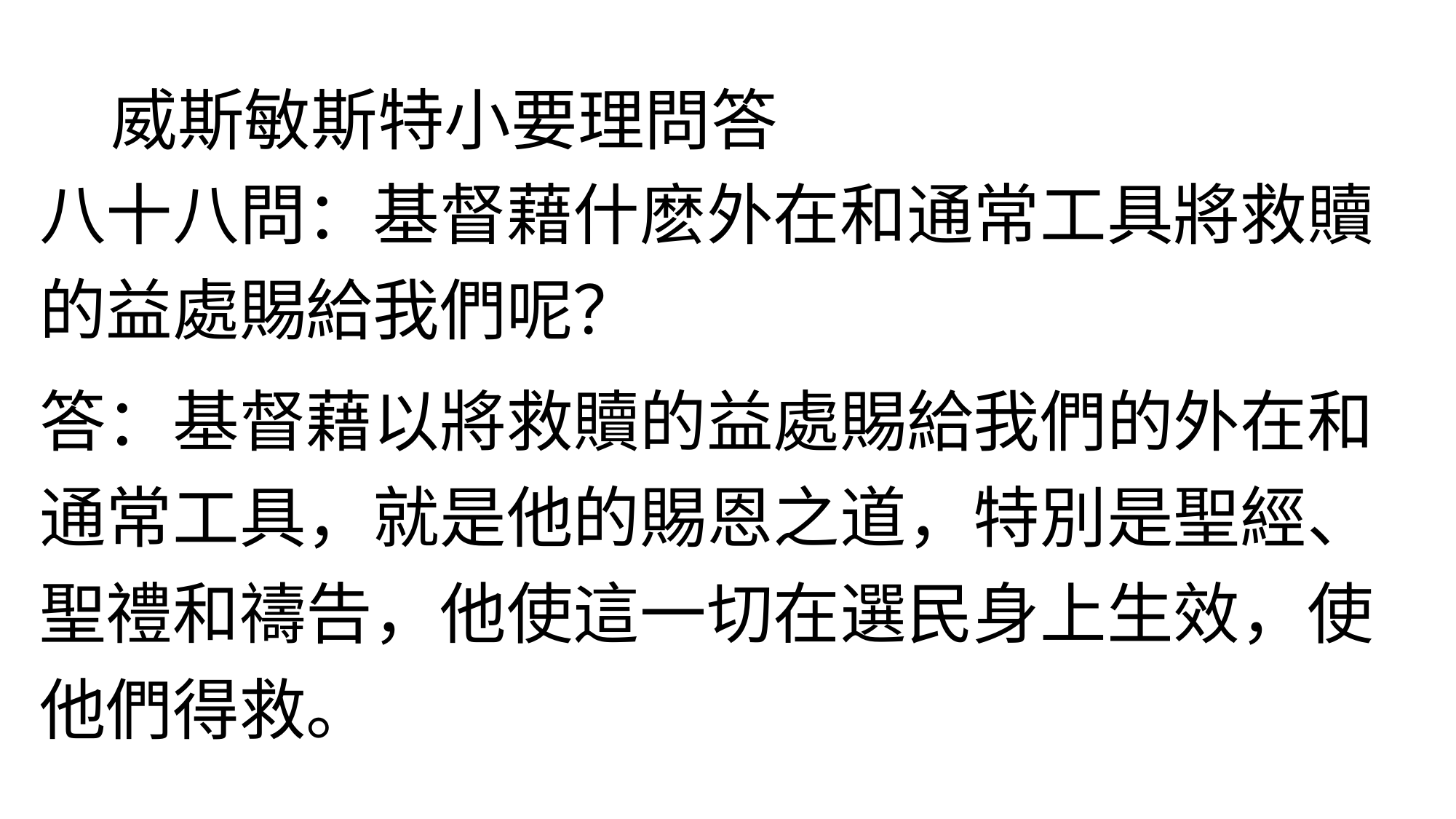

# 威斯敏斯特小要理問答
八十八問：基督藉什麽外在和通常工具將救贖的益處賜給我們呢？
答：基督藉以將救贖的益處賜給我們的外在和通常工具，就是他的賜恩之道，特別是聖經、聖禮和禱告，他使這一切在選民身上生效，使他們得救。